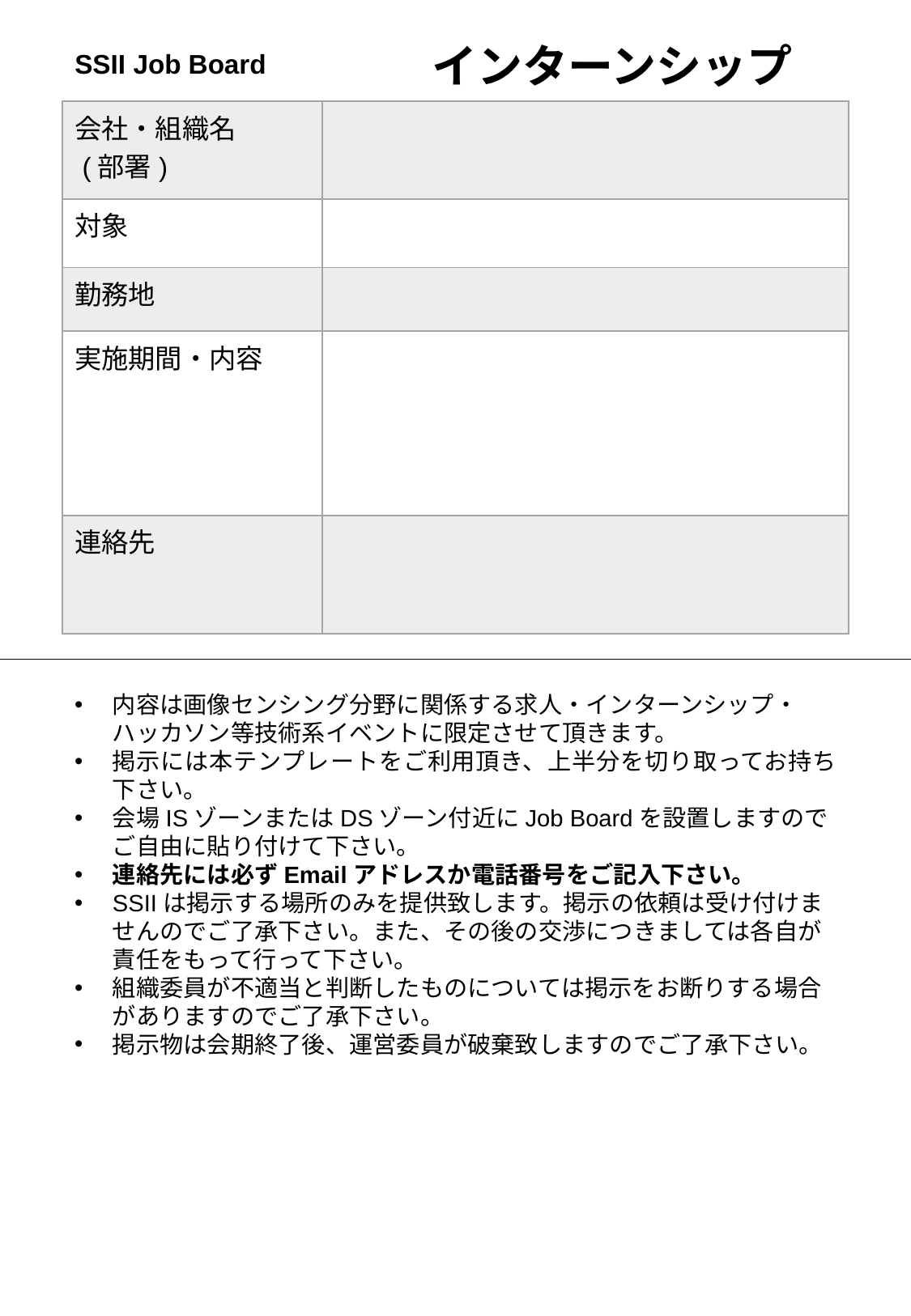

# SSII Job Board
インターンシップ
| 会社・組織名 (部署) |  |
| --- | --- |
| 対象 |  |
| 勤務地 |  |
| 実施期間・内容 |  |
| 連絡先 |  |
内容は画像センシング分野に関係する求人・インターンシップ・ハッカソン等技術系イベントに限定させて頂きます。
掲示には本テンプレートをご利用頂き、上半分を切り取ってお持ち下さい。
会場ISゾーンまたはDSゾーン付近にJob Boardを設置しますのでご自由に貼り付けて下さい。
連絡先には必ずEmailアドレスか電話番号をご記入下さい。
SSIIは掲示する場所のみを提供致します。掲示の依頼は受け付けませんのでご了承下さい。また、その後の交渉につきましては各自が責任をもって行って下さい。
組織委員が不適当と判断したものについては掲示をお断りする場合がありますのでご了承下さい。
掲示物は会期終了後、運営委員が破棄致しますのでご了承下さい。